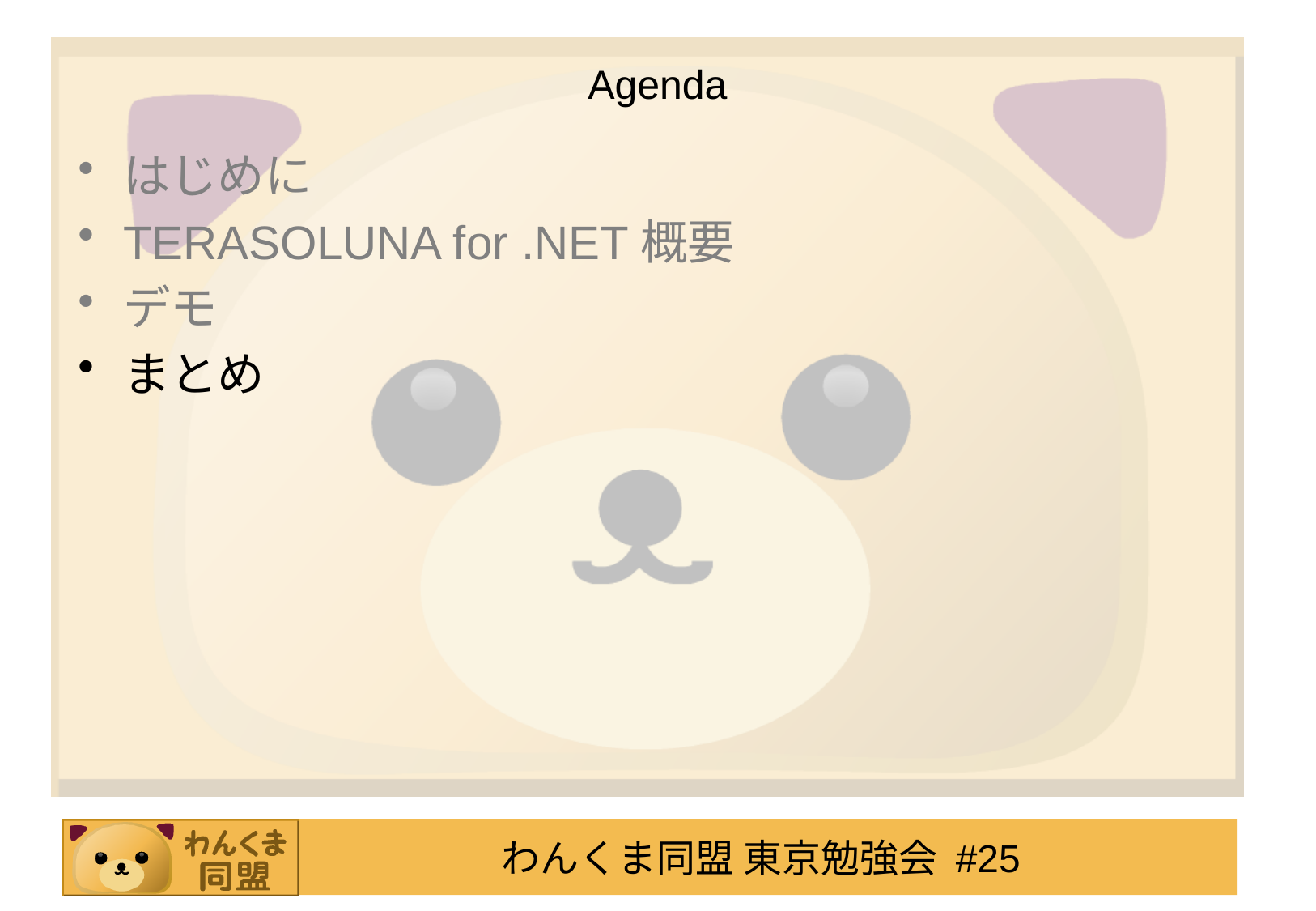

# Agenda
はじめに
TERASOLUNA for .NET概要
デモ
まとめ